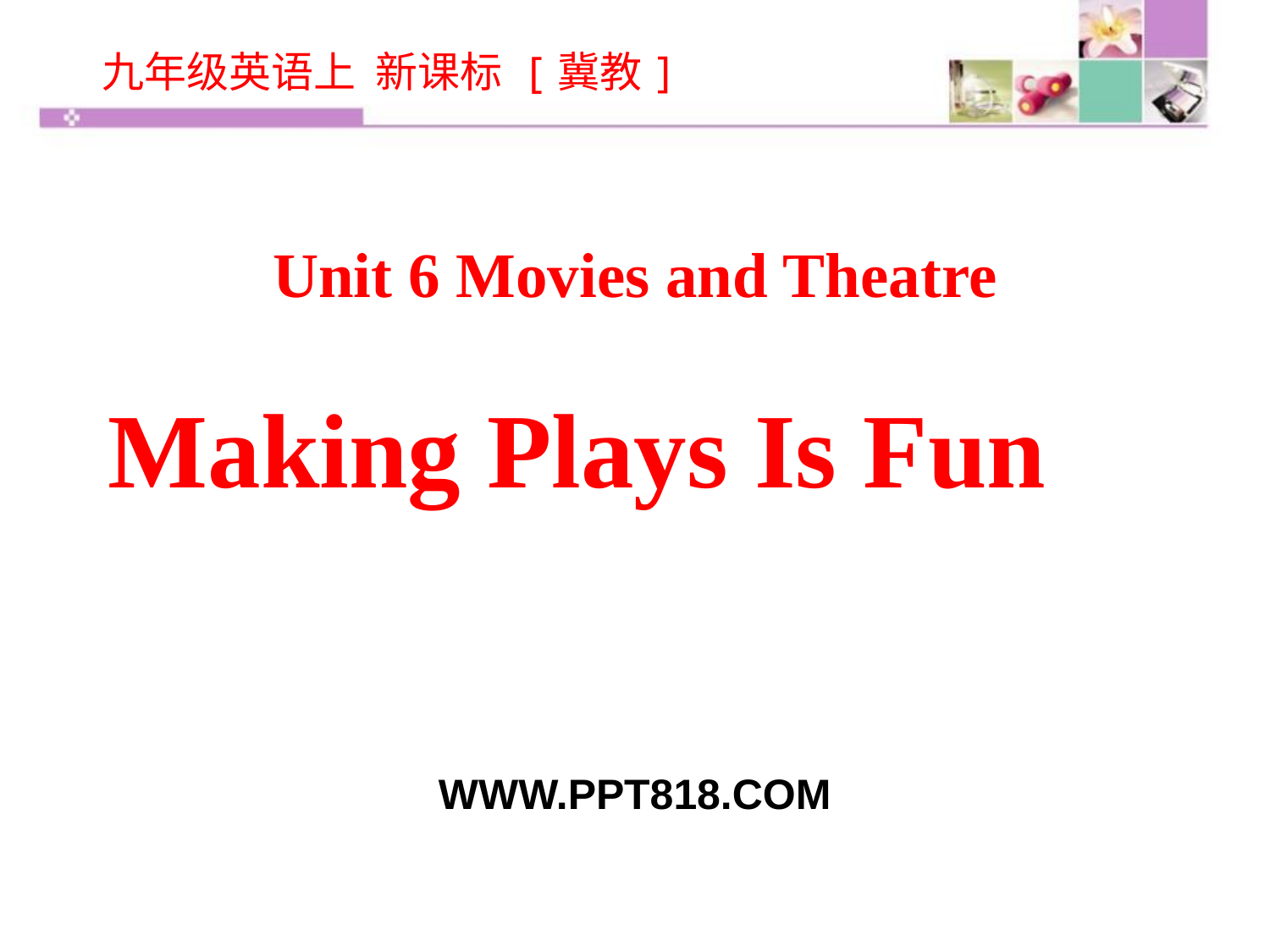

九年级英语上  新课标 [冀教]
Unit 6 Movies and Theatre
Making Plays Is Fun
WWW.PPT818.COM